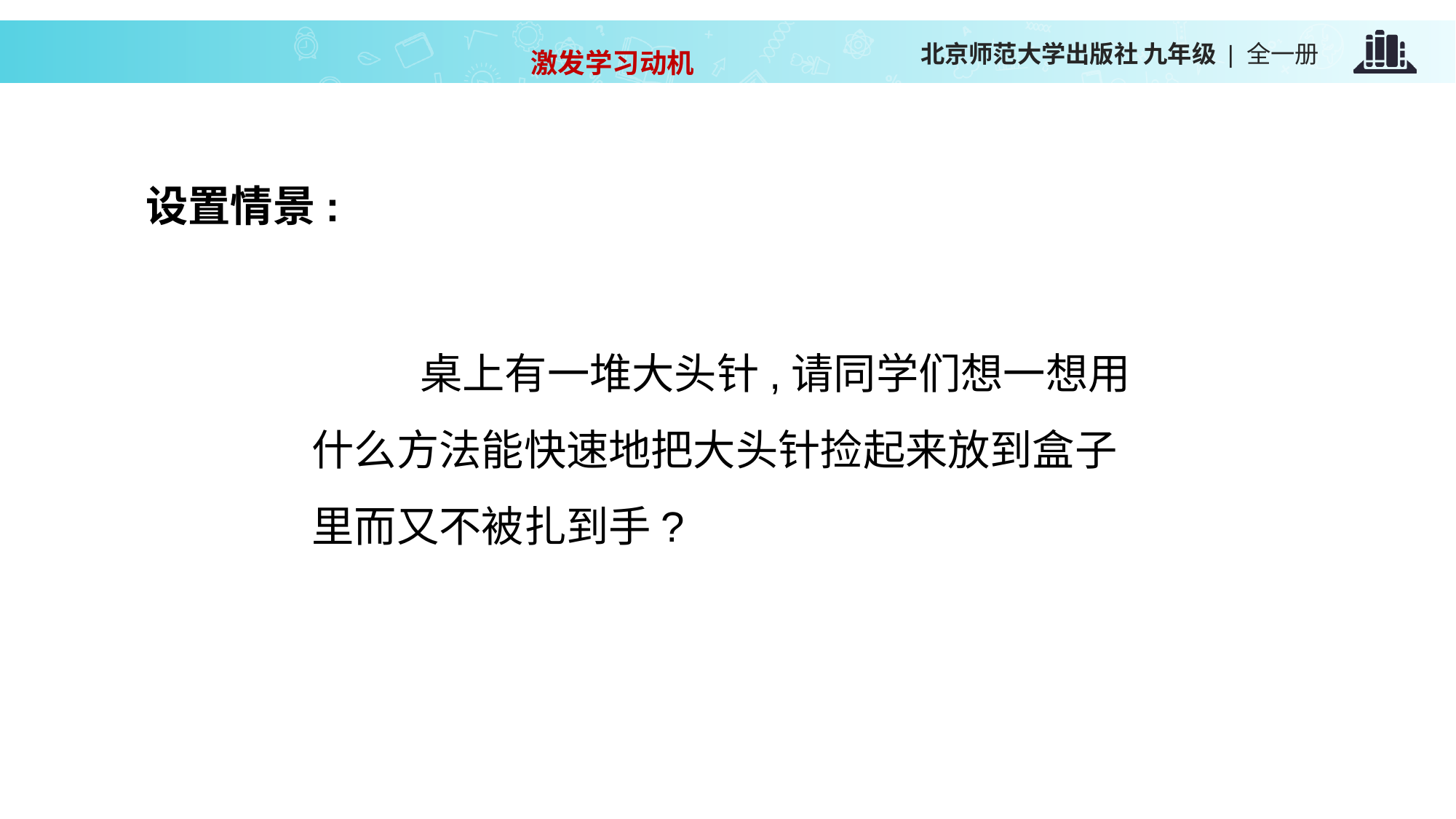

激发学习动机
设置情景:
       桌上有一堆大头针,请同学们想一想用什么方法能快速地把大头针捡起来放到盒子里而又不被扎到手?